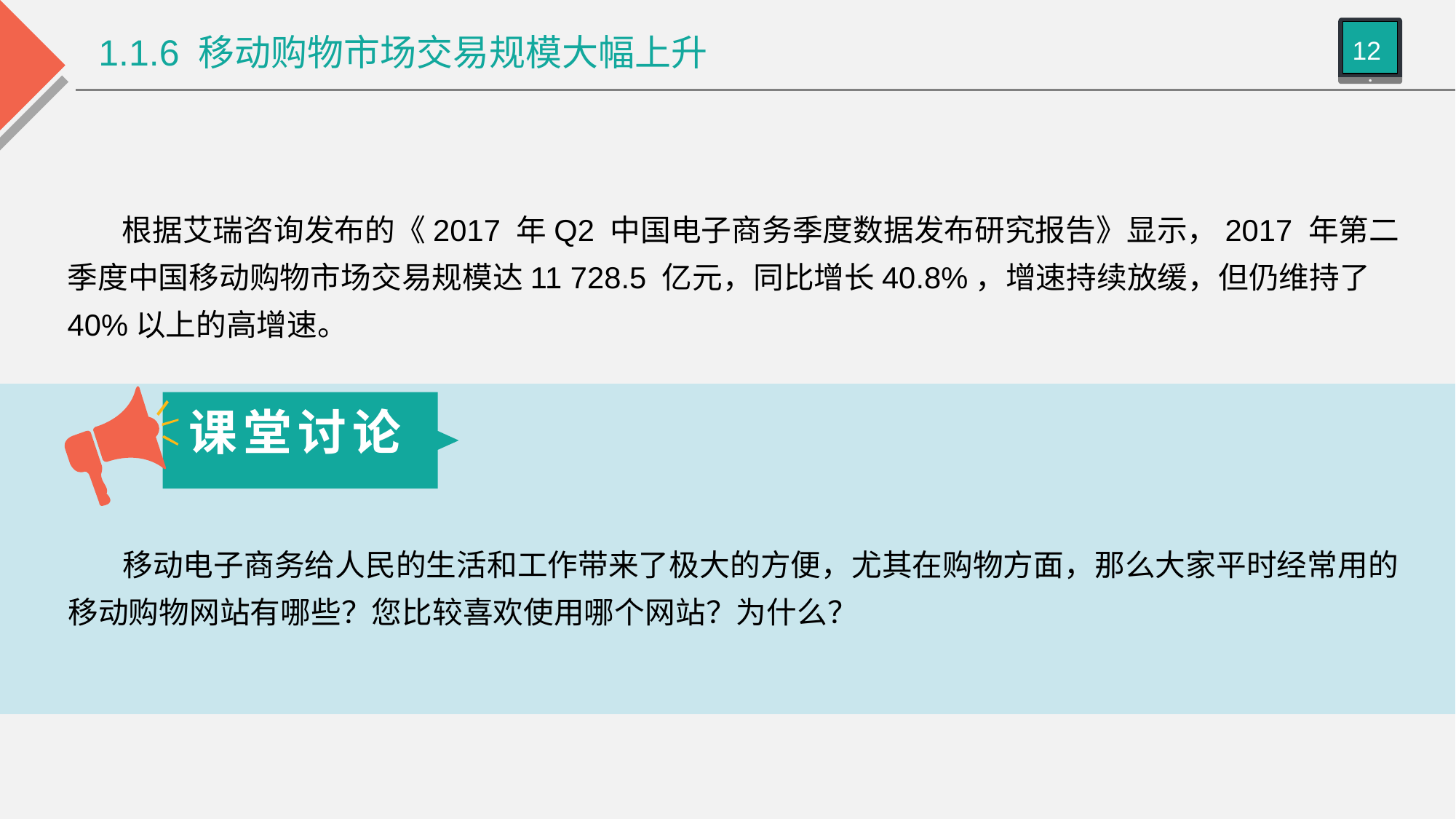

# 1.1.6 移动购物市场交易规模大幅上升
根据艾瑞咨询发布的《2017 年Q2 中国电子商务季度数据发布研究报告》显示，2017 年第二季度中国移动购物市场交易规模达11 728.5 亿元，同比增长40.8%，增速持续放缓，但仍维持了40%以上的高增速。

课堂讨论
移动电子商务给人民的生活和工作带来了极大的方便，尤其在购物方面，那么大家平时经常用的移动购物网站有哪些？您比较喜欢使用哪个网站？为什么？